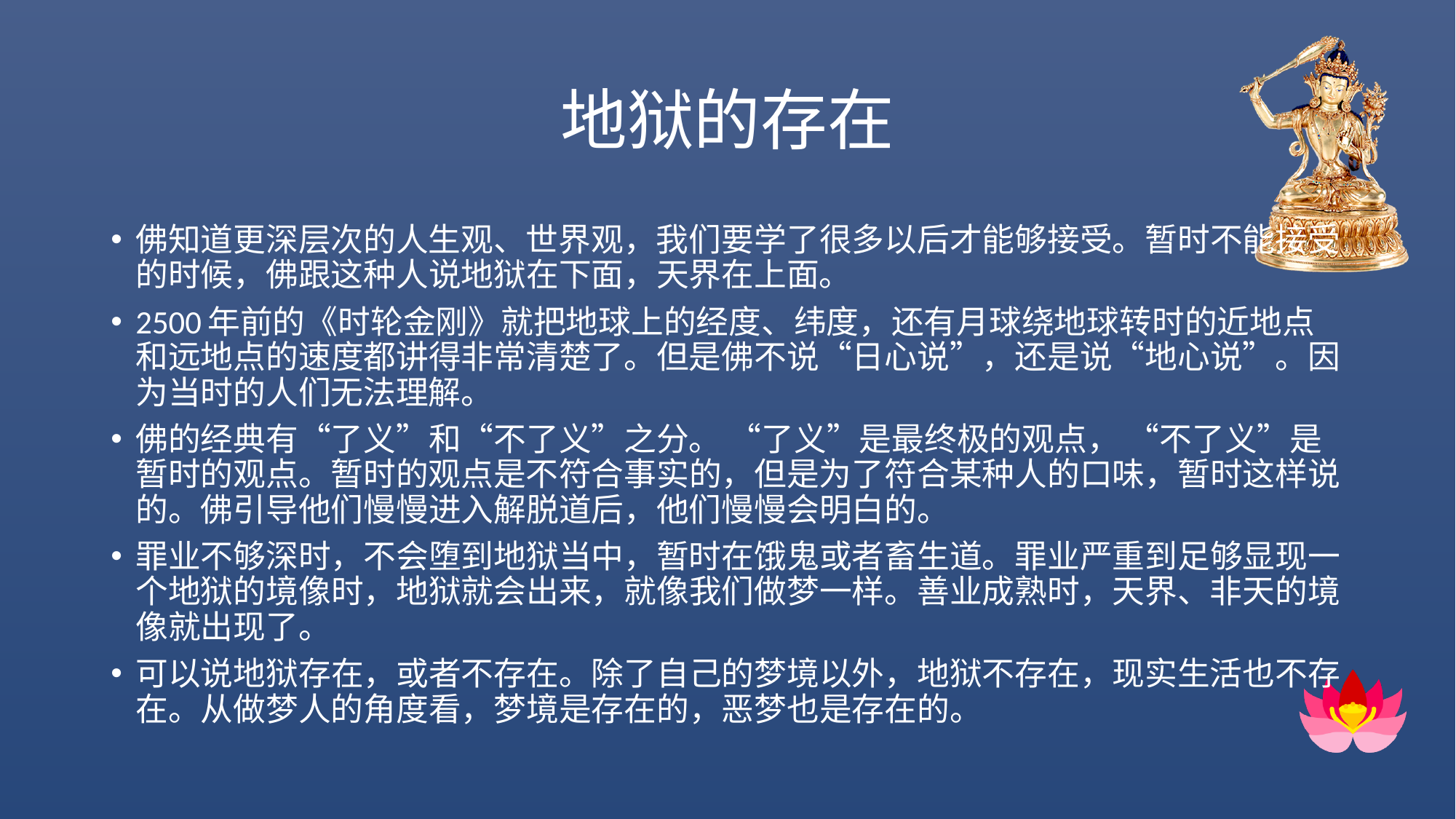

# 地狱的存在
佛知道更深层次的人生观、世界观，我们要学了很多以后才能够接受。暂时不能接受的时候，佛跟这种人说地狱在下面，天界在上面。
2500年前的《时轮金刚》就把地球上的经度、纬度，还有月球绕地球转时的近地点和远地点的速度都讲得非常清楚了。但是佛不说“日心说”，还是说“地心说”。因为当时的人们无法理解。
佛的经典有“了义”和“不了义”之分。 “了义”是最终极的观点， “不了义”是暂时的观点。暂时的观点是不符合事实的，但是为了符合某种人的口味，暂时这样说的。佛引导他们慢慢进入解脱道后，他们慢慢会明白的。
罪业不够深时，不会堕到地狱当中，暂时在饿鬼或者畜生道。罪业严重到足够显现一个地狱的境像时，地狱就会出来，就像我们做梦一样。善业成熟时，天界、非天的境像就出现了。
可以说地狱存在，或者不存在。除了自己的梦境以外，地狱不存在，现实生活也不存在。从做梦人的角度看，梦境是存在的，恶梦也是存在的。